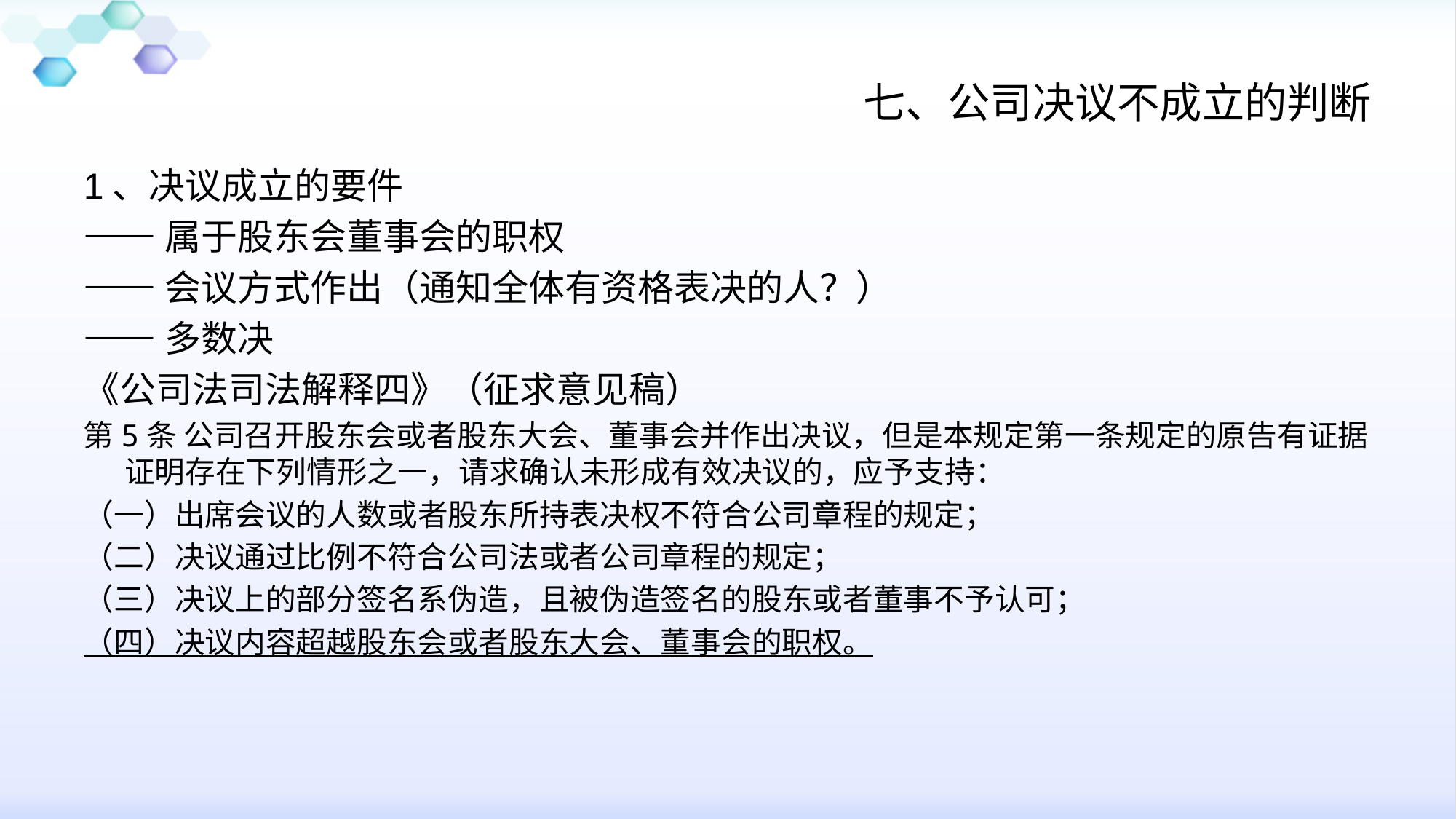

# 七、公司决议不成立的判断
1、决议成立的要件
——属于股东会董事会的职权
——会议方式作出（通知全体有资格表决的人？）
——多数决
《公司法司法解释四》（征求意见稿）
第5条 公司召开股东会或者股东大会、董事会并作出决议，但是本规定第一条规定的原告有证据证明存在下列情形之一，请求确认未形成有效决议的，应予支持：
（一）出席会议的人数或者股东所持表决权不符合公司章程的规定；
（二）决议通过比例不符合公司法或者公司章程的规定；
（三）决议上的部分签名系伪造，且被伪造签名的股东或者董事不予认可；
（四）决议内容超越股东会或者股东大会、董事会的职权。